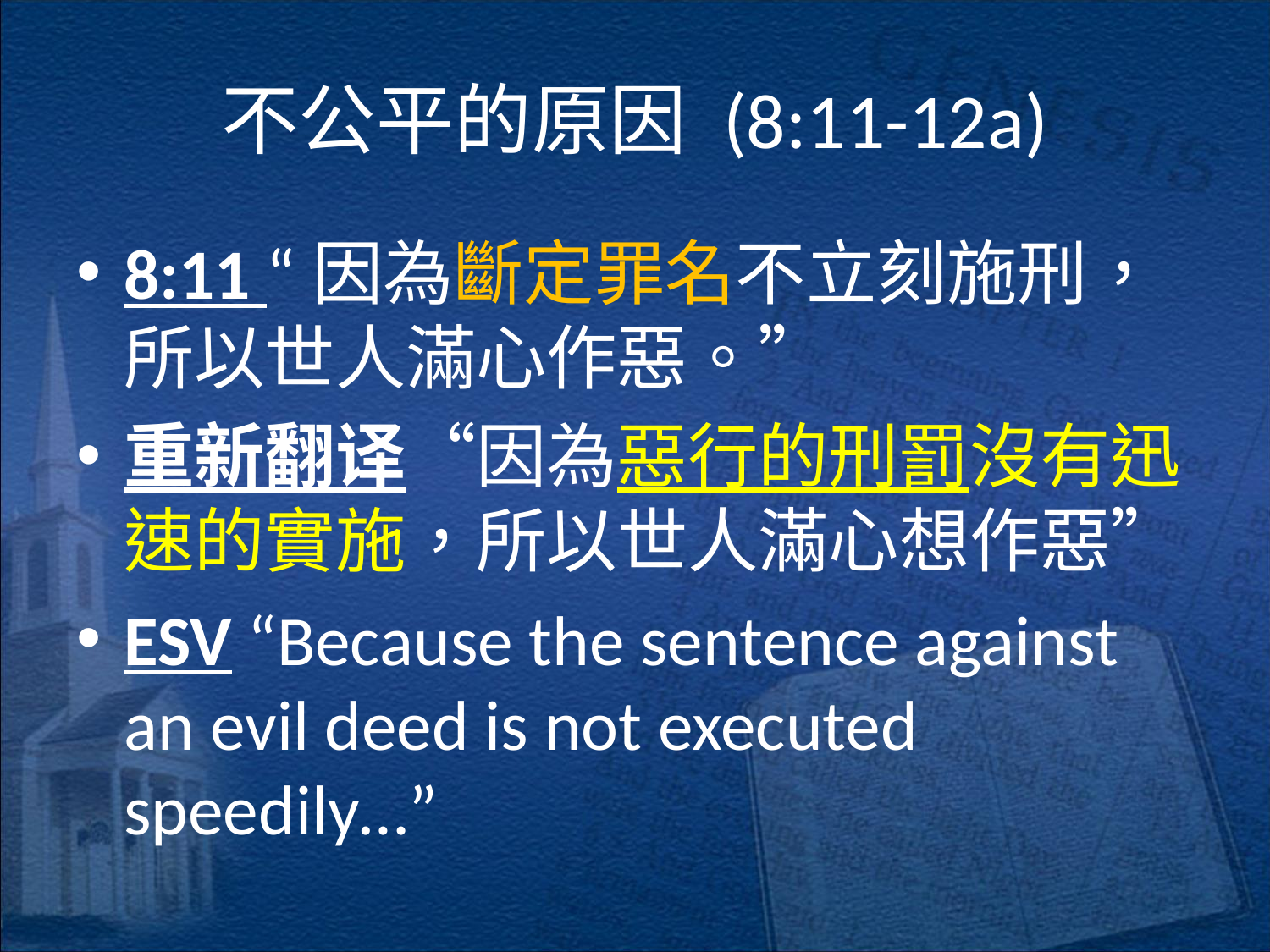

# 不公平的原因 (8:11-12a)
8:11 “因為斷定罪名不立刻施刑，所以世人滿心作惡。”
重新翻译“因為惡行的刑罰沒有迅速的實施，所以世人滿心想作惡”
ESV “Because the sentence against an evil deed is not executed speedily…”